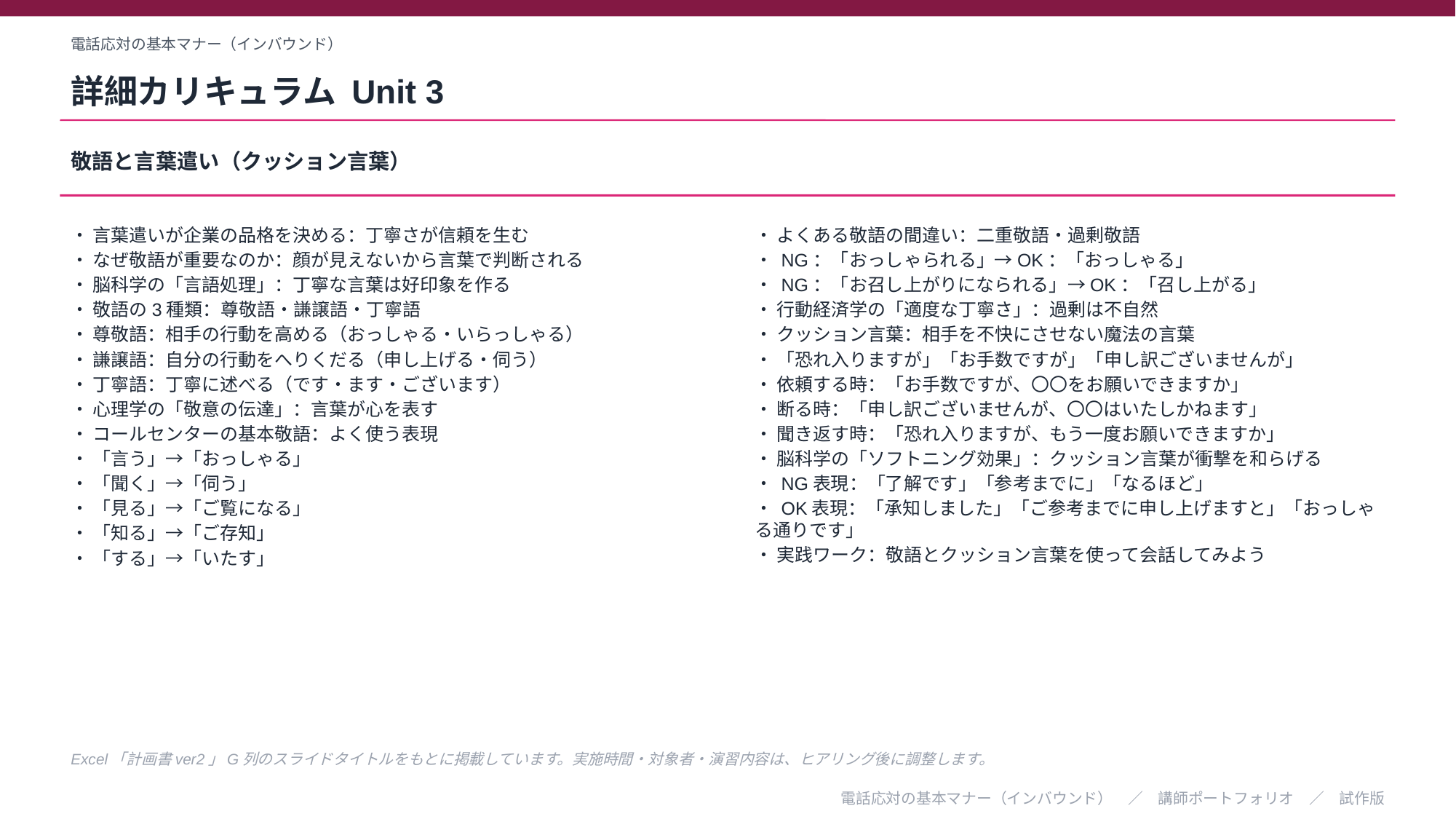

電話応対の基本マナー（インバウンド）
詳細カリキュラム Unit 3

敬語と言葉遣い（クッション言葉）

・ 言葉遣いが企業の品格を決める：丁寧さが信頼を生む
・ なぜ敬語が重要なのか：顔が見えないから言葉で判断される
・ 脳科学の「言語処理」：丁寧な言葉は好印象を作る
・ 敬語の3種類：尊敬語・謙譲語・丁寧語
・ 尊敬語：相手の行動を高める（おっしゃる・いらっしゃる）
・ 謙譲語：自分の行動をへりくだる（申し上げる・伺う）
・ 丁寧語：丁寧に述べる（です・ます・ございます）
・ 心理学の「敬意の伝達」：言葉が心を表す
・ コールセンターの基本敬語：よく使う表現
・ 「言う」→「おっしゃる」
・ 「聞く」→「伺う」
・ 「見る」→「ご覧になる」
・ 「知る」→「ご存知」
・ 「する」→「いたす」
・ よくある敬語の間違い：二重敬語・過剰敬語
・ NG：「おっしゃられる」→OK：「おっしゃる」
・ NG：「お召し上がりになられる」→OK：「召し上がる」
・ 行動経済学の「適度な丁寧さ」：過剰は不自然
・ クッション言葉：相手を不快にさせない魔法の言葉
・ 「恐れ入りますが」「お手数ですが」「申し訳ございませんが」
・ 依頼する時：「お手数ですが、〇〇をお願いできますか」
・ 断る時：「申し訳ございませんが、〇〇はいたしかねます」
・ 聞き返す時：「恐れ入りますが、もう一度お願いできますか」
・ 脳科学の「ソフトニング効果」：クッション言葉が衝撃を和らげる
・ NG表現：「了解です」「参考までに」「なるほど」
・ OK表現：「承知しました」「ご参考までに申し上げますと」「おっしゃる通りです」
・ 実践ワーク：敬語とクッション言葉を使って会話してみよう
Excel「計画書ver2」G列のスライドタイトルをもとに掲載しています。実施時間・対象者・演習内容は、ヒアリング後に調整します。
電話応対の基本マナー（インバウンド）　／　講師ポートフォリオ　／　試作版